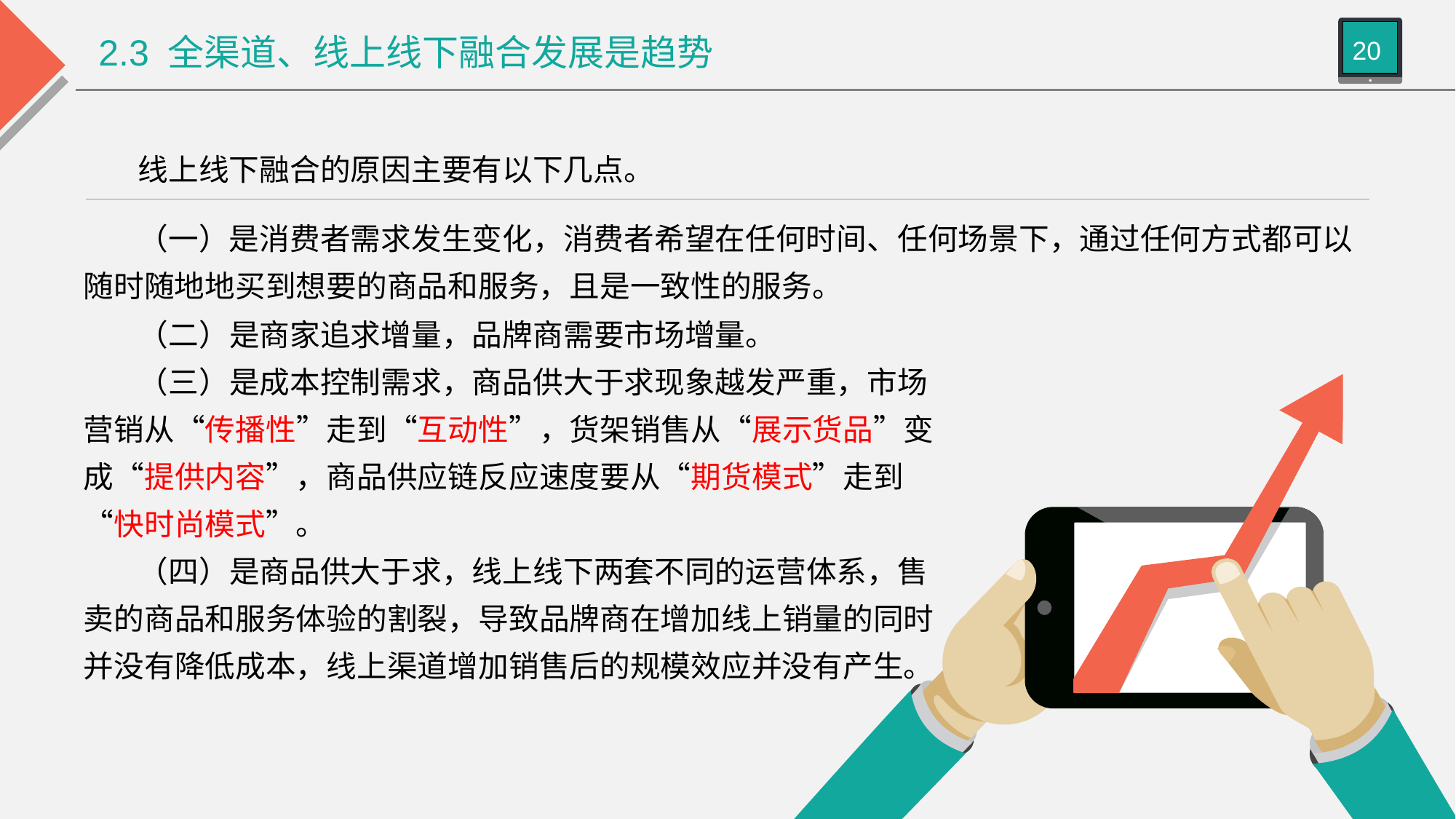

# 2.3 全渠道、线上线下融合发展是趋势
线上线下融合的原因主要有以下几点。
（一）是消费者需求发生变化，消费者希望在任何时间、任何场景下，通过任何方式都可以随时随地地买到想要的商品和服务，且是一致性的服务。
（二）是商家追求增量，品牌商需要市场增量。
（三）是成本控制需求，商品供大于求现象越发严重，市场营销从“传播性”走到“互动性”，货架销售从“展示货品”变成“提供内容”，商品供应链反应速度要从“期货模式”走到“快时尚模式”。
（四）是商品供大于求，线上线下两套不同的运营体系，售卖的商品和服务体验的割裂，导致品牌商在增加线上销量的同时并没有降低成本，线上渠道增加销售后的规模效应并没有产生。

z